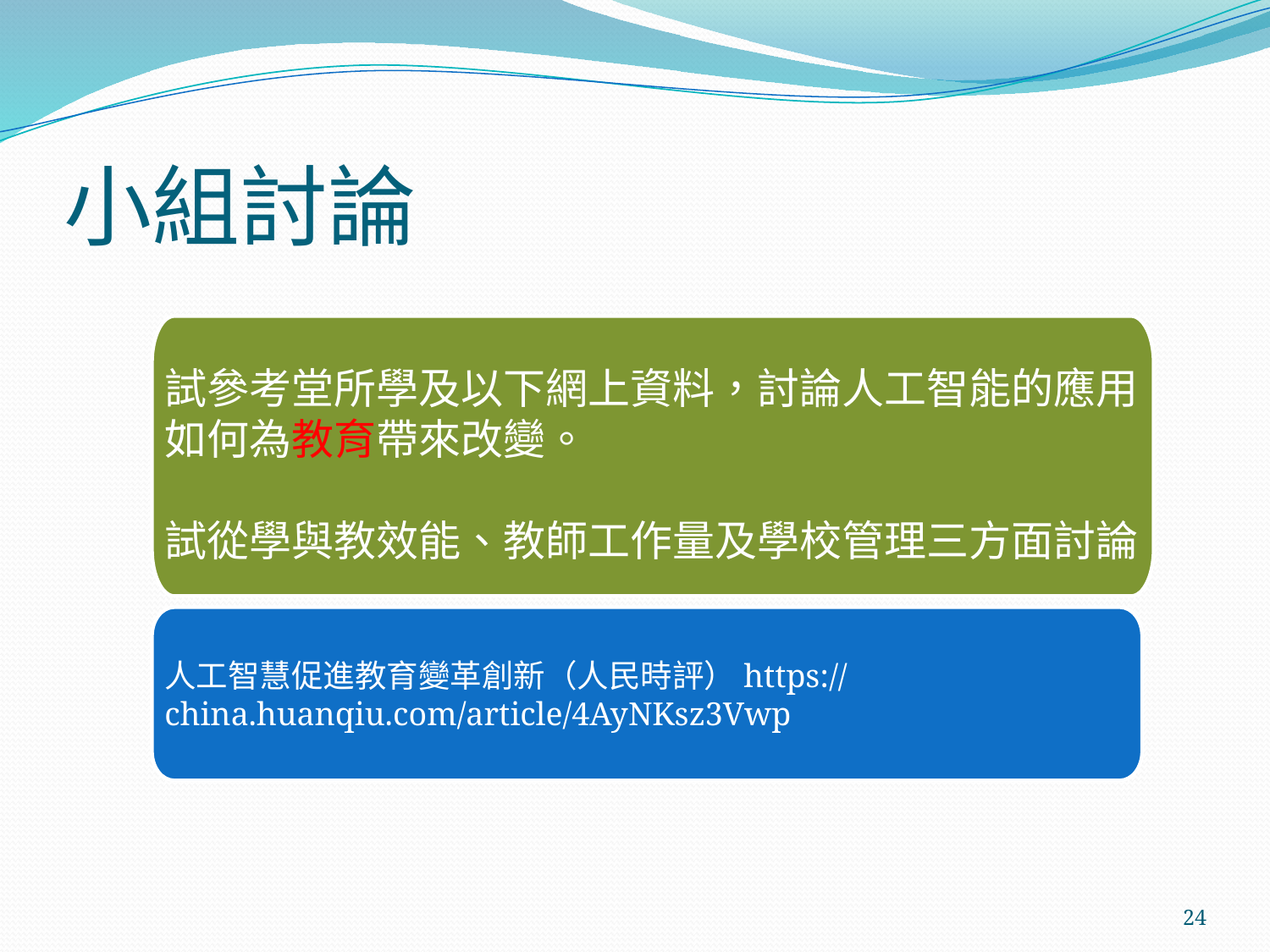

# 小組討論

試參考堂所學及以下網上資料，討論人工智能的應用如何為教育帶來改變。

試從學與教效能、教師工作量及學校管理三方面討論

人工智慧促進教育變革創新（人民時評）https://china.huanqiu.com/article/4AyNKsz3Vwp

24